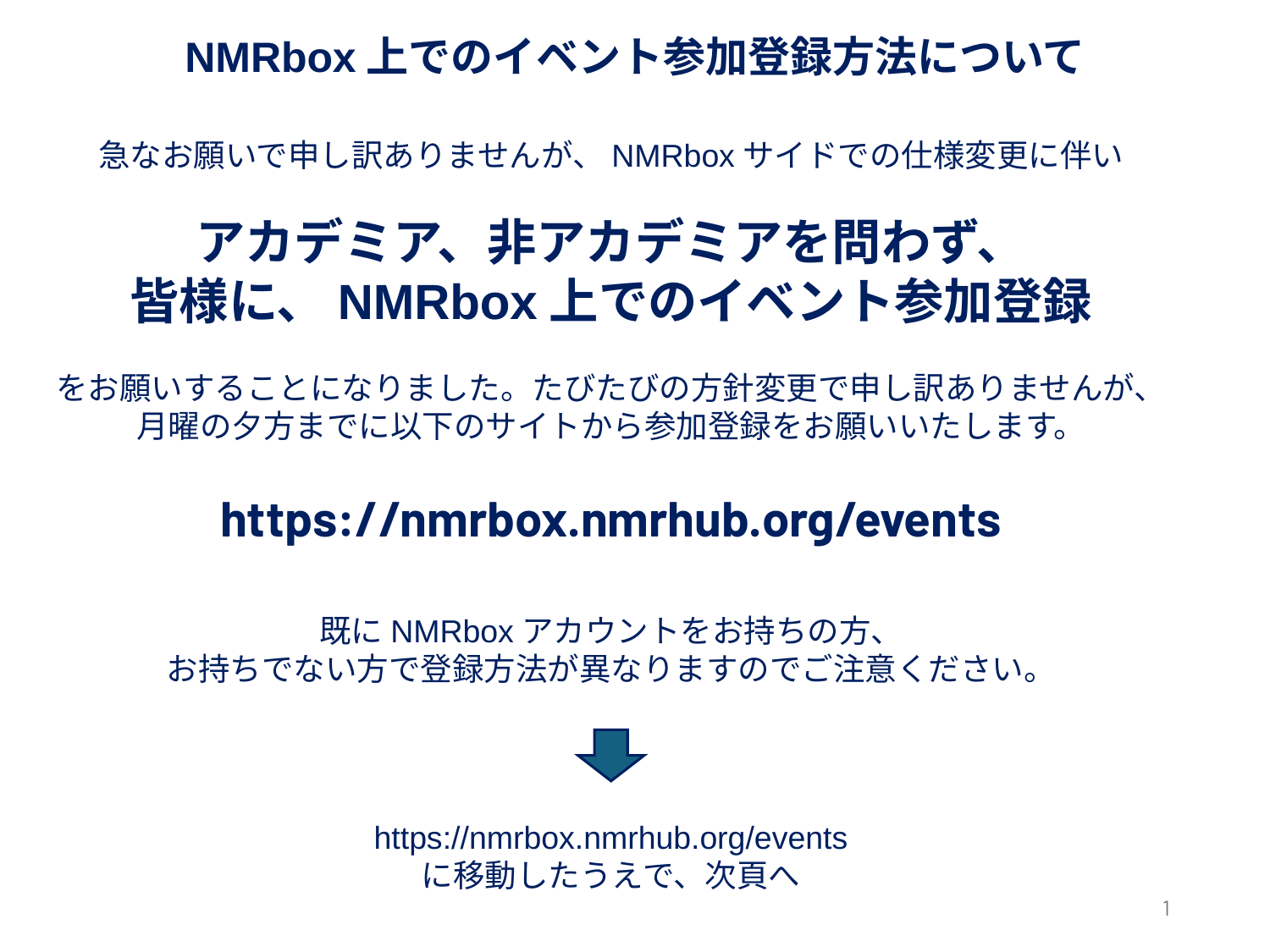

NMRbox上でのイベント参加登録方法について
急なお願いで申し訳ありませんが、NMRboxサイドでの仕様変更に伴い

アカデミア、非アカデミアを問わず、
皆様に、NMRbox上でのイベント参加登録

をお願いすることになりました。たびたびの方針変更で申し訳ありませんが、
月曜の夕方までに以下のサイトから参加登録をお願いいたします。
https://nmrbox.nmrhub.org/events
既にNMRboxアカウントをお持ちの方、
お持ちでない方で登録方法が異なりますのでご注意ください。

https://nmrbox.nmrhub.org/events
に移動したうえで、次頁へ
1